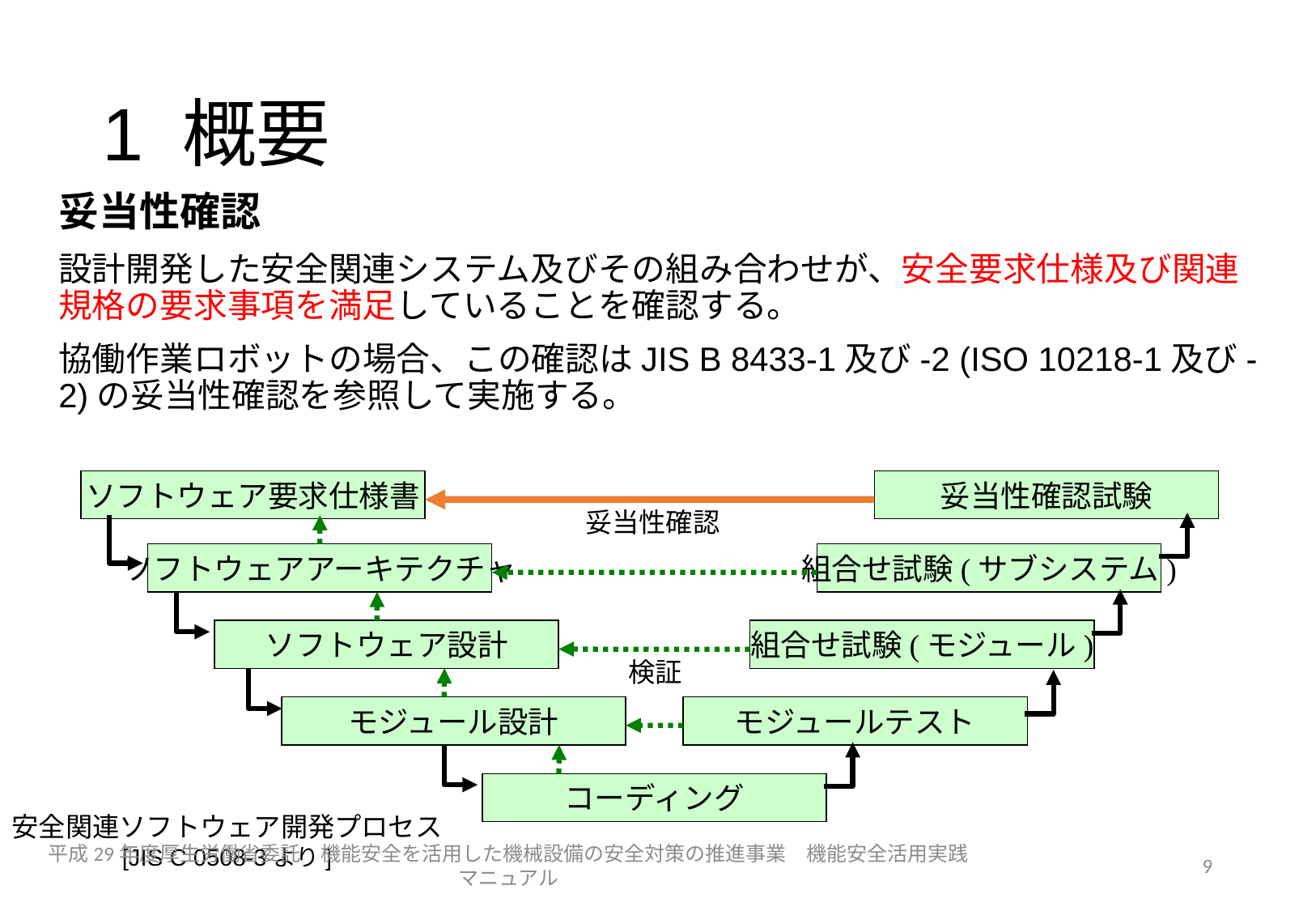

# 1 概要
妥当性確認
設計開発した安全関連システム及びその組み合わせが、安全要求仕様及び関連規格の要求事項を満足していることを確認する。
協働作業ロボットの場合、この確認はJIS B 8433-1及び-2 (ISO 10218-1及び-2)の妥当性確認を参照して実施する。
ソフトウェア要求仕様書
妥当性確認試験

妥当性確認

ソフトウェアアーキテクチャ
組合せ試験(サブシステム)

ソフトウェア設計
組合せ試験(モジュール)

検証

モジュール設計
モジュールテスト

コーディング
安全関連ソフトウェア開発プロセス
[JIS C 0508-3より]
平成29年度厚生労働省委託　機能安全を活用した機械設備の安全対策の推進事業　機能安全活用実践マニュアル
9